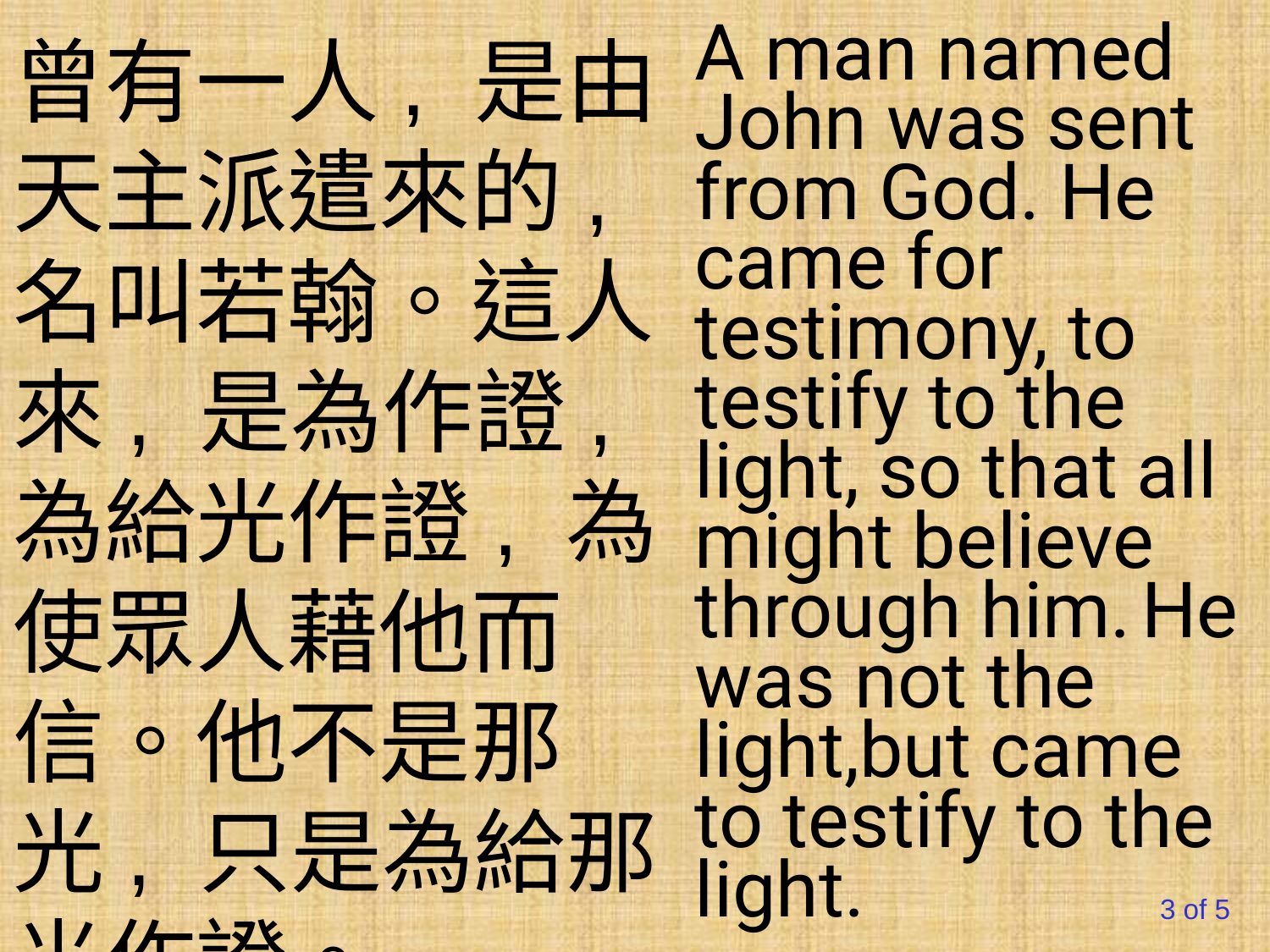

曾有一人, 是由天主派遣來的,名叫若翰。這人來, 是為作證, 為給光作證, 為使眾人藉他而信。他不是那光, 只是為給那光作證。
A man named John was sent from God. He came for testimony, to testify to the light, so that all might believe through him. He was not the light,but came to testify to the light.
3 of 5